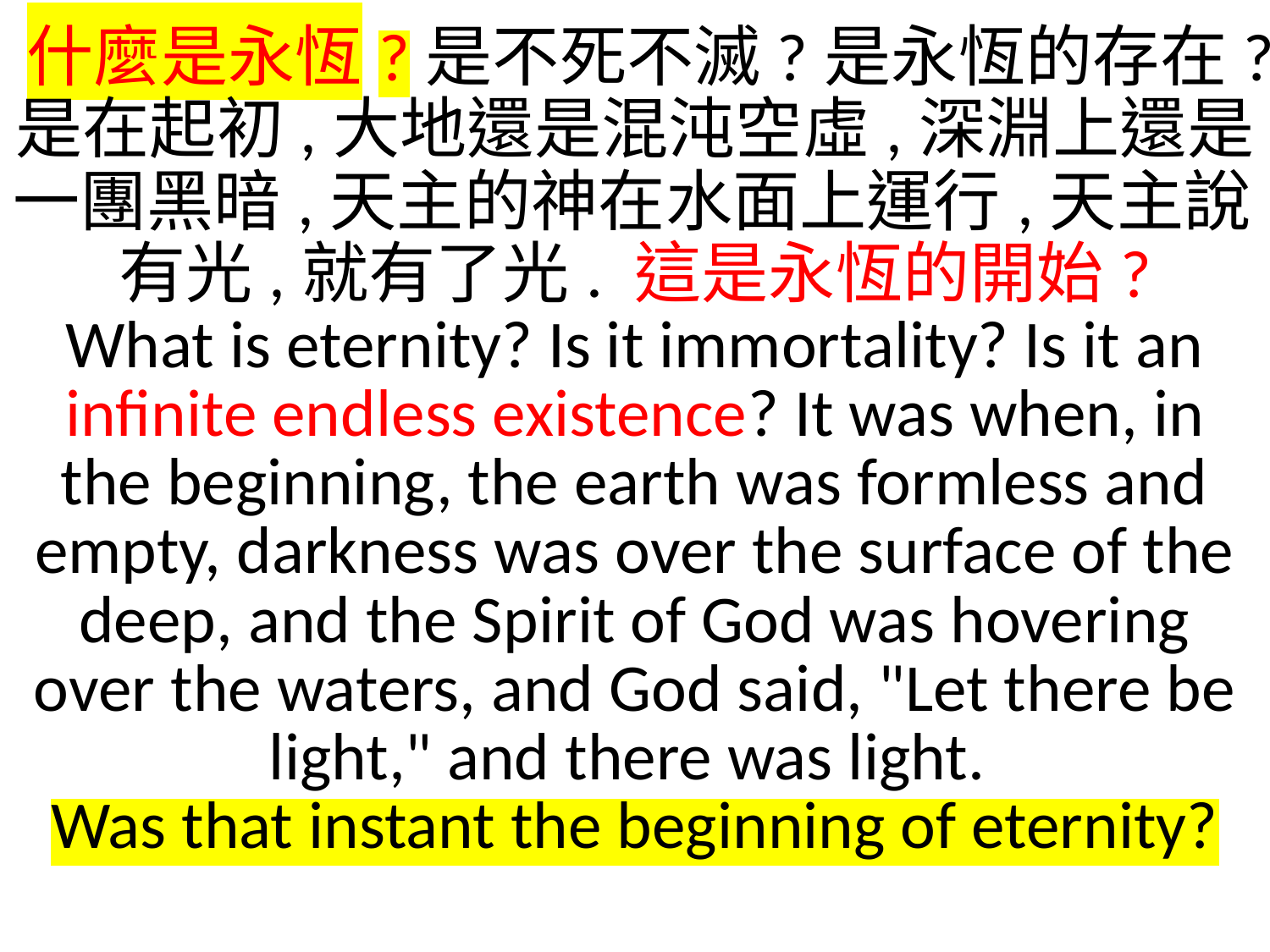

什麼是永恆?是不死不滅?是永恆的存在?是在起初,大地還是混沌空虛,深淵上還是一團黑暗,天主的神在水面上運行,天主說:有光,就有了光. 這是永恆的開始?
What is eternity? Is it immortality? Is it an infinite endless existence? It was when, in the beginning, the earth was formless and empty, darkness was over the surface of the deep, and the Spirit of God was hovering over the waters, and God said, "Let there be light," and there was light.
Was that instant the beginning of eternity?